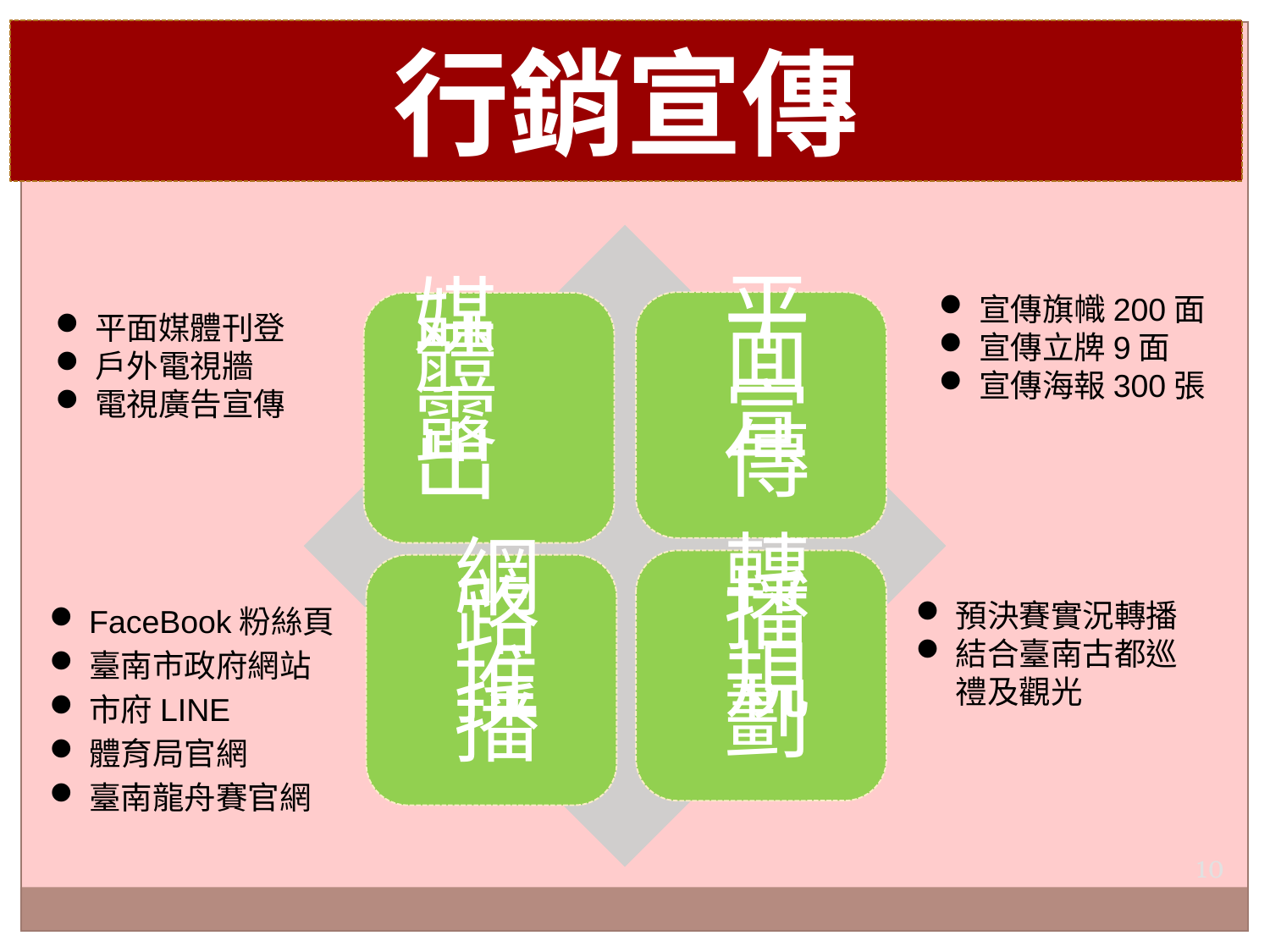

行銷宣傳

媒體
露出
平面
宣傳
網路
推播
轉播
規劃
宣傳旗幟200面
宣傳立牌9面
宣傳海報300張

平面媒體刊登
戶外電視牆
電視廣告宣傳
FaceBook粉絲頁
臺南市政府網站
市府LINE
體育局官網
臺南龍舟賽官網
預決賽實況轉播
結合臺南古都巡禮及觀光
10